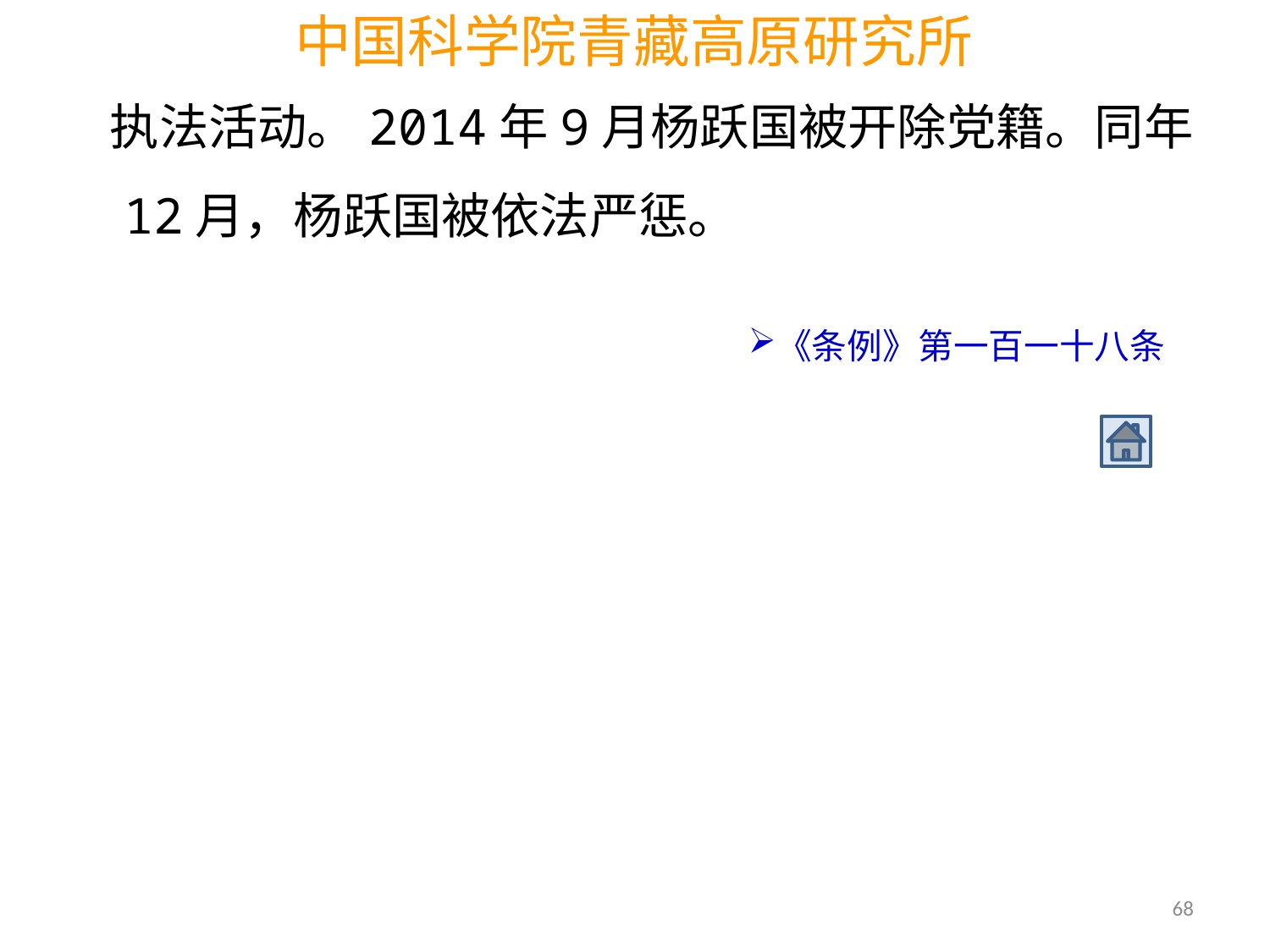

执法活动。2014年9月杨跃国被开除党籍。同年12月，杨跃国被依法严惩。
《条例》第一百一十八条

68